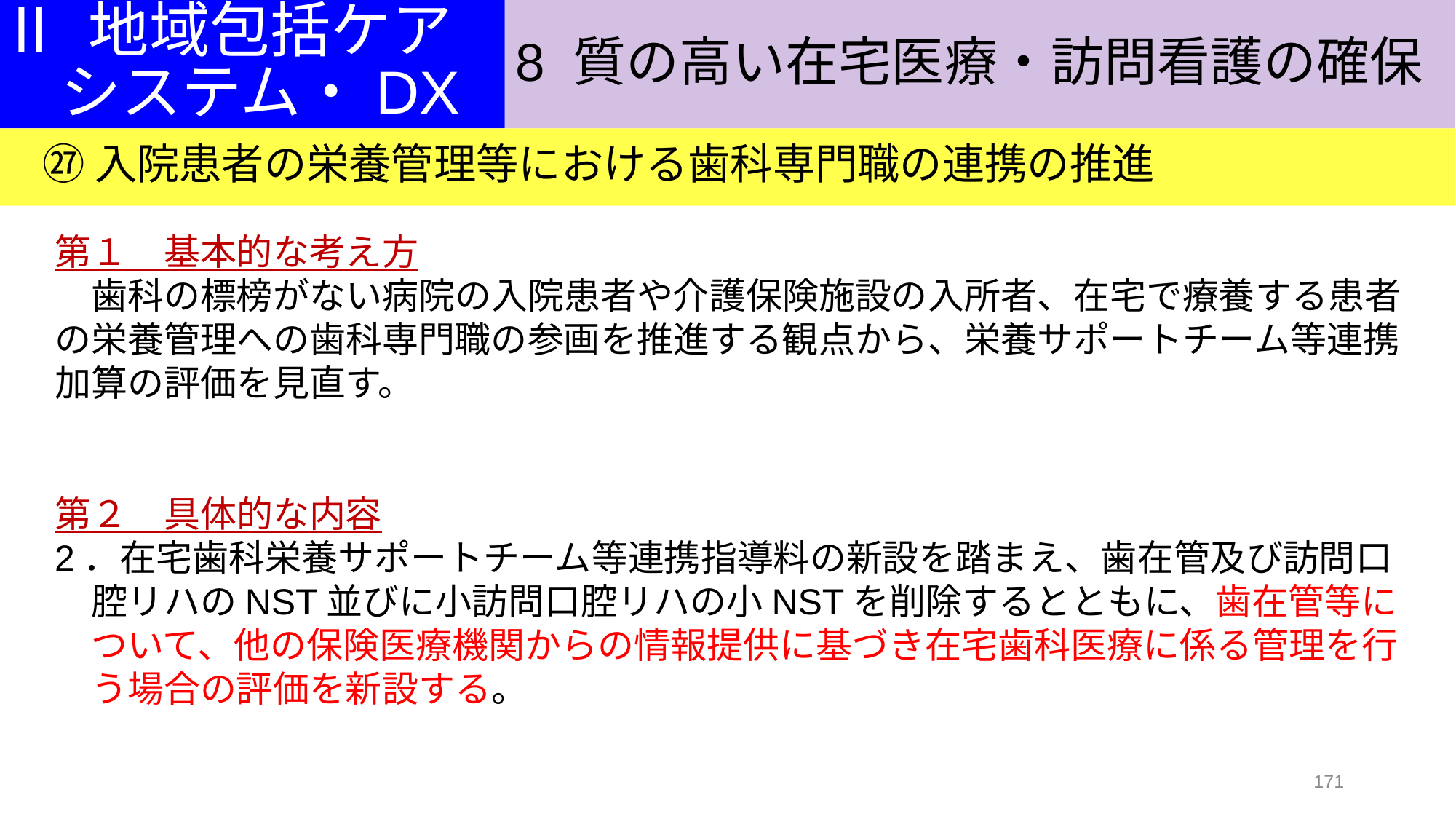

8 質の高い在宅医療・訪問看護の確保
Ⅱ 地域包括ケア
　システム・DX
㉗ 入院患者の栄養管理等における歯科専門職の連携の推進
第１　基本的な考え方
　歯科の標榜がない病院の入院患者や介護保険施設の入所者、在宅で療養する患者の栄養管理への歯科専門職の参画を推進する観点から、栄養サポートチーム等連携加算の評価を見直す。

第２　具体的な内容
2．在宅歯科栄養サポートチーム等連携指導料の新設を踏まえ、歯在管及び訪問口
　腔リハのNST並びに小訪問口腔リハの小NSTを削除するとともに、歯在管等に
　ついて、他の保険医療機関からの情報提供に基づき在宅歯科医療に係る管理を行
　う場合の評価を新設する。

171